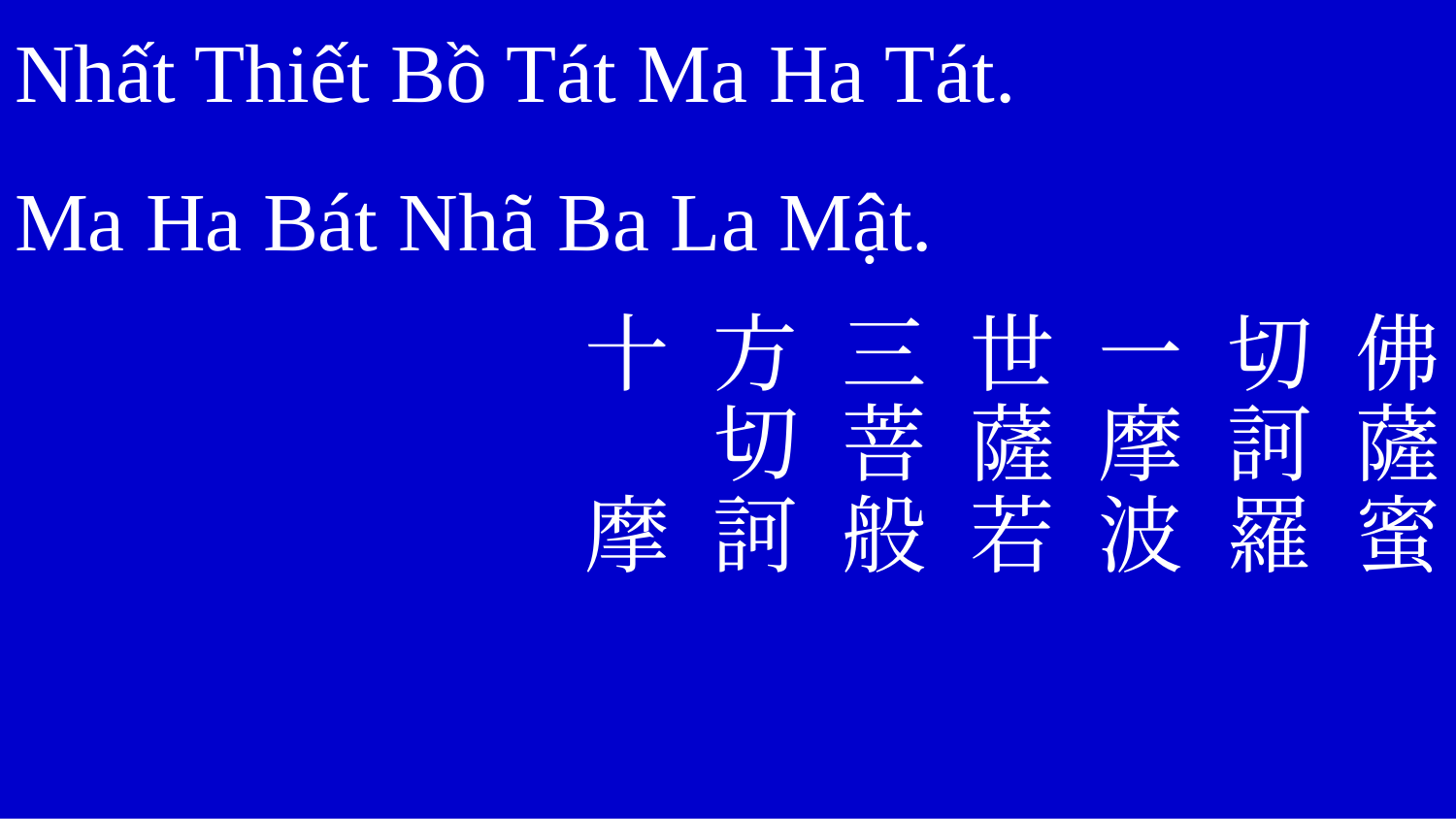

Thập Phương Tam Thế Nhất Thiết Phật.  Nhất Thiết Bồ Tát Ma Ha Tát.
Ma Ha Bát Nhã Ba La Mật.

十  方  三  世  一  切  佛
切  菩  薩  摩  訶  薩
摩  訶  般  若  波  羅  蜜